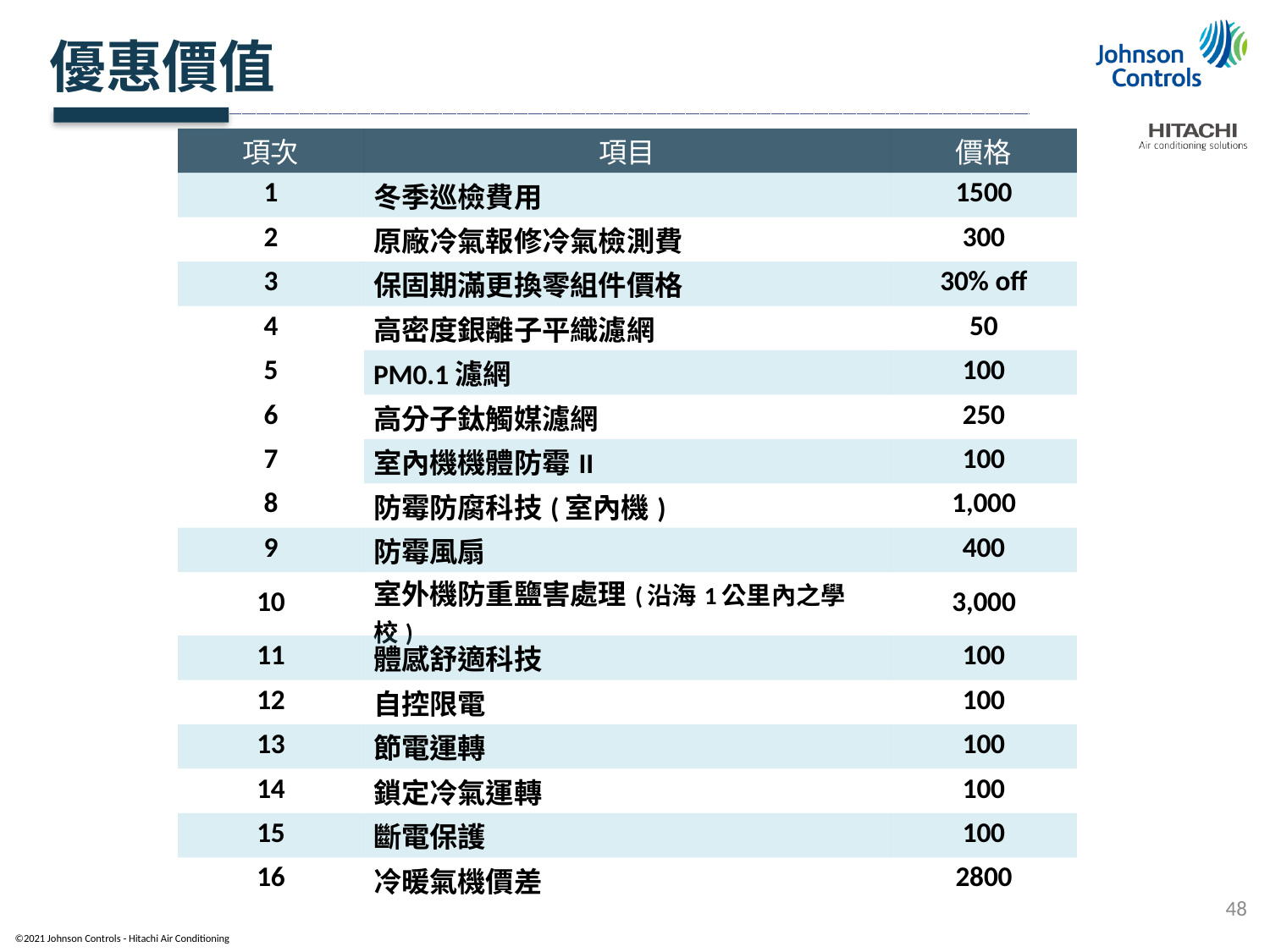

優惠價值

| 項次 | 項目 | 價格 |
| --- | --- | --- |
| 1 | 冬季巡檢費用 | 1500 |
| 2 | 原廠冷氣報修冷氣檢測費 | 300 |
| 3 | 保固期滿更換零組件價格 | 30% off |
| 4 | 高密度銀離子平織濾網 | 50 |
| 5 | PM0.1濾網 | 100 |
| 6 | 高分子鈦觸媒濾網 | 250 |
| 7 | 室內機機體防霉II | 100 |
| 8 | 防霉防腐科技(室內機) | 1,000 |
| 9 | 防霉風扇 | 400 |
| 10 | 室外機防重鹽害處理(沿海1公里內之學校) | 3,000 |
| 11 | 體感舒適科技 | 100 |
| 12 | 自控限電 | 100 |
| 13 | 節電運轉 | 100 |
| 14 | 鎖定冷氣運轉 | 100 |
| 15 | 斷電保護 | 100 |
| 16 | 冷暖氣機價差 | 2800 |
48